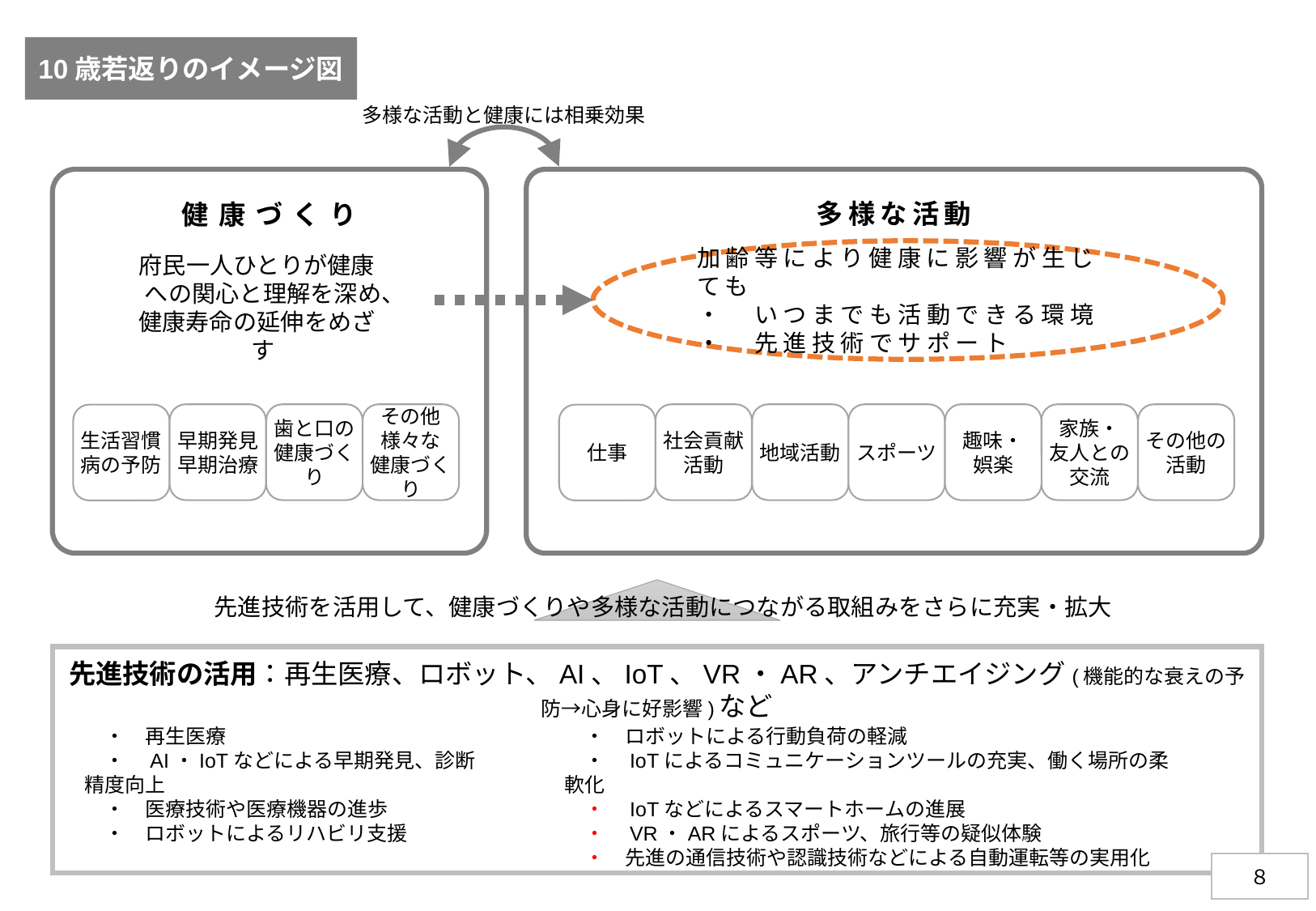

10歳若返りのイメージ図
多様な活動と健康には相乗効果

健康づくり
多様な活動
加齢等により健康に影響が生じても
・　いつまでも活動できる環境
・　先進技術でサポート
府民一人ひとりが健康への関心と理解を深め、
健康寿命の延伸をめざす
早期発見
早期治療
歯と口の健康づくり
その他様々な
健康づくり
社会貢献
活動
地域活動
スポーツ
趣味・
娯楽
家族・
友人との交流
その他の
活動
生活習慣病の予防
仕事

先進技術を活用して、健康づくりや多様な活動につながる取組みをさらに充実・拡大
先進技術の活用：再生医療、ロボット、AI、IoT、VR・AR、アンチエイジング(機能的な衰えの予防→心身に好影響)など
　・　再生医療
　・　AI・IoTなどによる早期発見、診断精度向上
　・　医療技術や医療機器の進歩
　・　ロボットによるリハビリ支援
　・　ロボットによる行動負荷の軽減
　・　IoTによるコミュニケーションツールの充実、働く場所の柔軟化
　・　IoTなどによるスマートホームの進展
　・　VR・ARによるスポーツ、旅行等の疑似体験
　・　先進の通信技術や認識技術などによる自動運転等の実用化
８